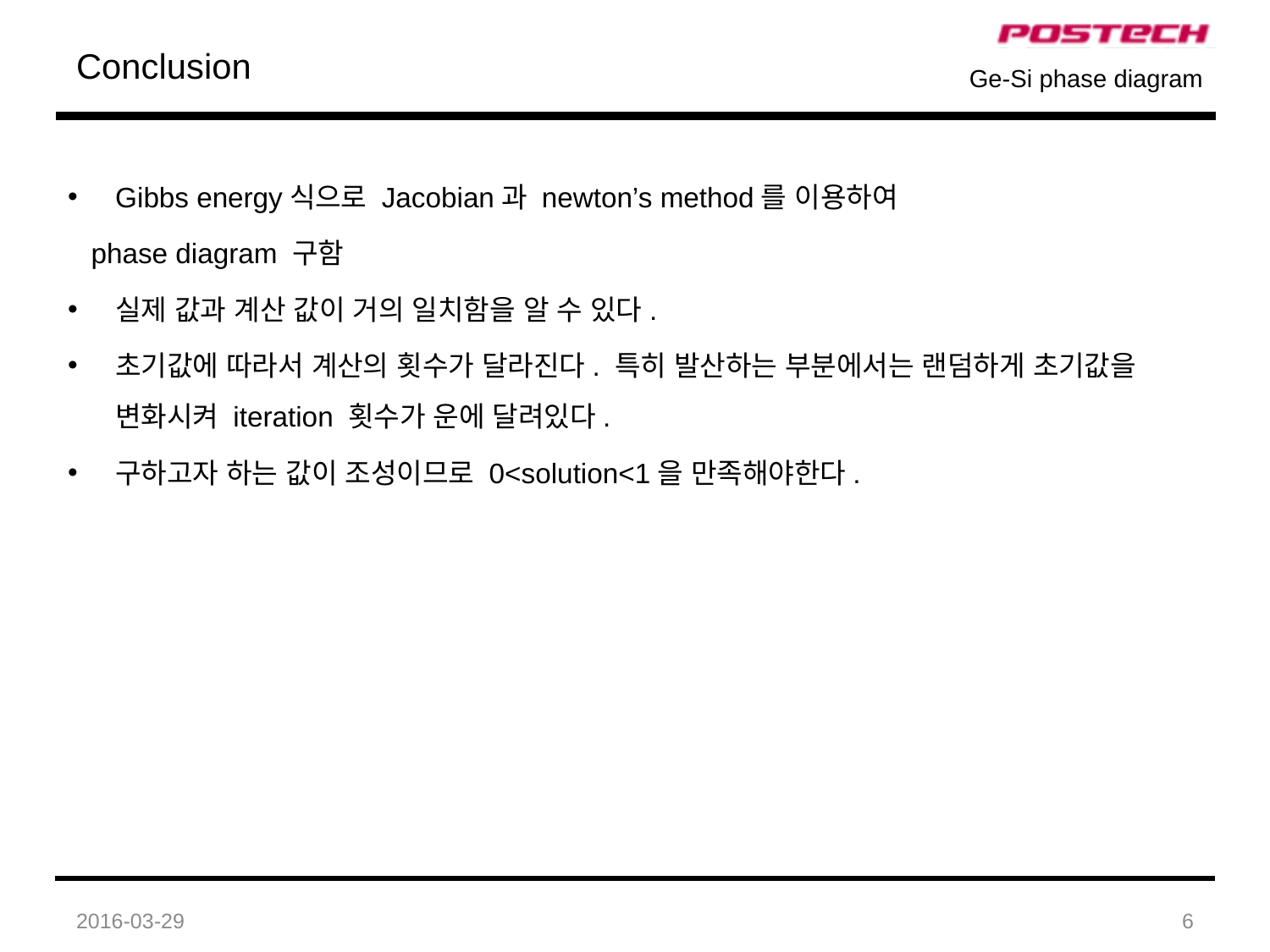

# Conclusion
Ge-Si phase diagram
Gibbs energy식으로 Jacobian과 newton’s method를 이용하여
   phase diagram 구함
실제 값과 계산 값이 거의 일치함을 알 수 있다.
초기값에 따라서 계산의 횟수가 달라진다. 특히 발산하는 부분에서는 랜덤하게 초기값을 변화시켜 iteration 횟수가 운에 달려있다.
구하고자 하는 값이 조성이므로 0<solution<1을 만족해야한다.
2016-03-29
6